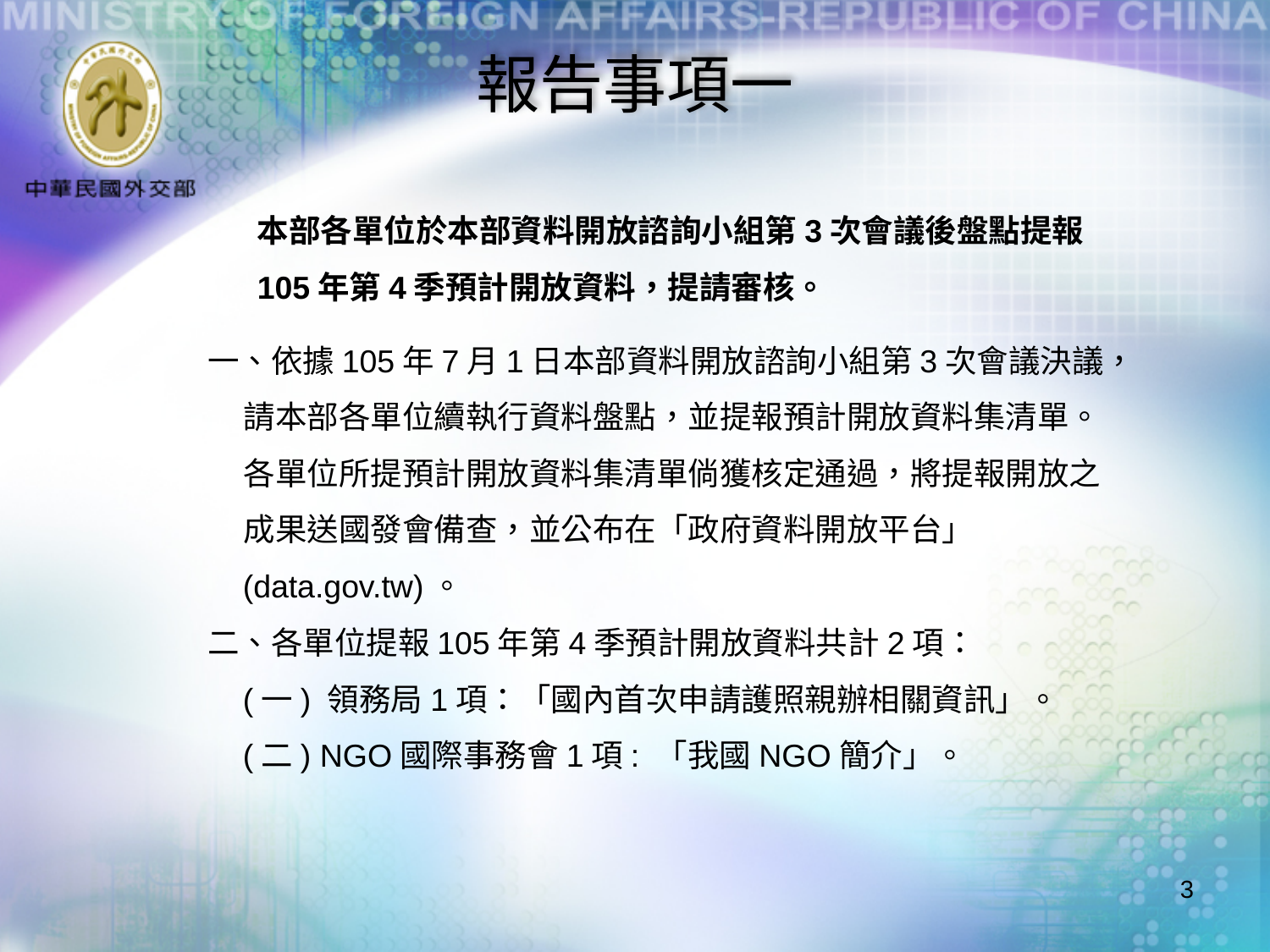

報告事項一

本部各單位於本部資料開放諮詢小組第3次會議後盤點提報105年第4季預計開放資料，提請審核。
一、依據105年7月1日本部資料開放諮詢小組第3次會議決議，
    請本部各單位續執行資料盤點，並提報預計開放資料集清單。
    各單位所提預計開放資料集清單倘獲核定通過，將提報開放之
    成果送國發會備查，並公布在「政府資料開放平台」
    (data.gov.tw)。
二、各單位提報105年第4季預計開放資料共計2項：
    (一) 領務局1項：「國內首次申請護照親辦相關資訊」。
    (二) NGO國際事務會1項: 「我國NGO簡介」。
3